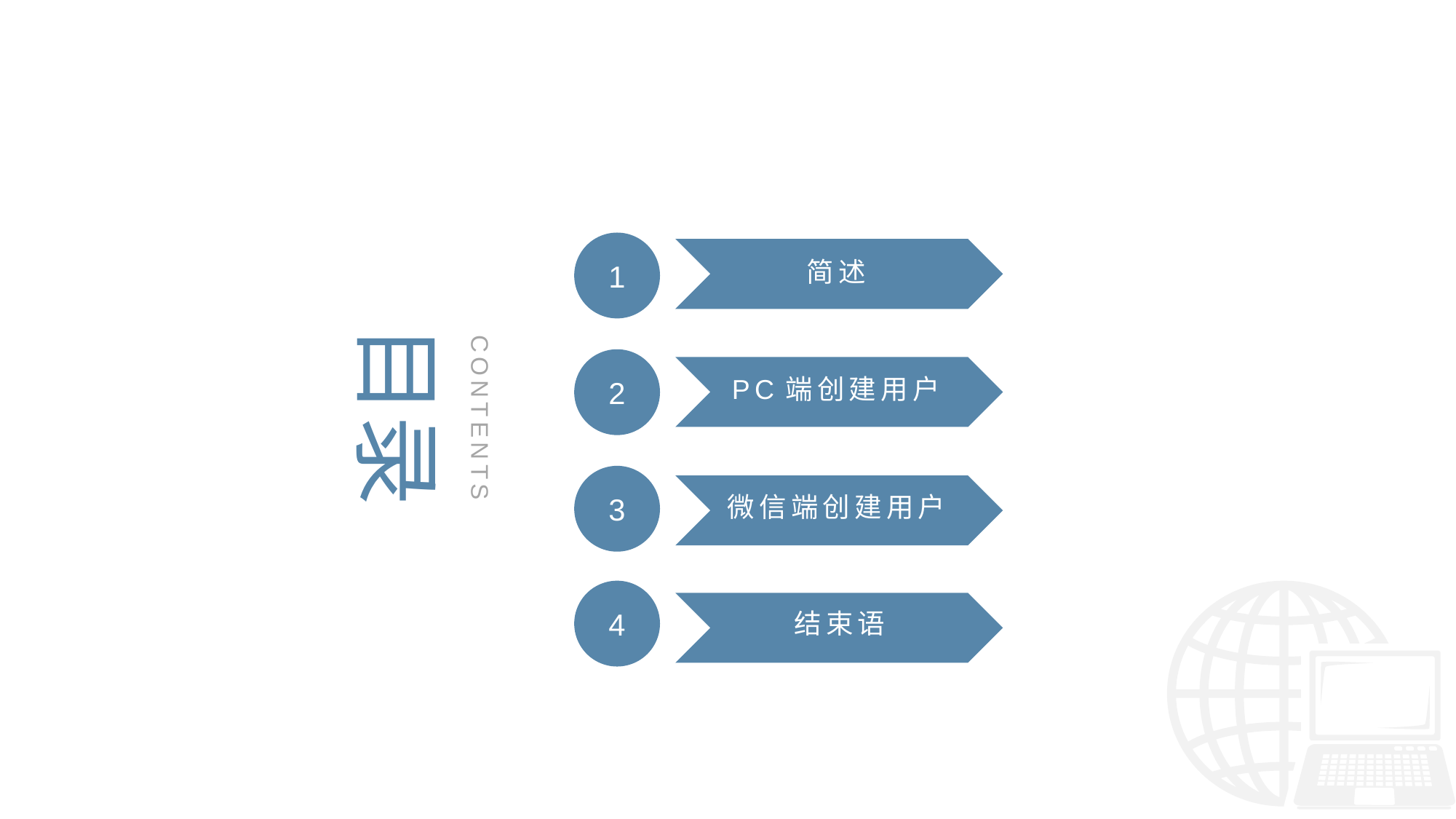

1

简述
2

PC端创建用户
3

微信端创建用户
4

结束语
目录
CONTENTS